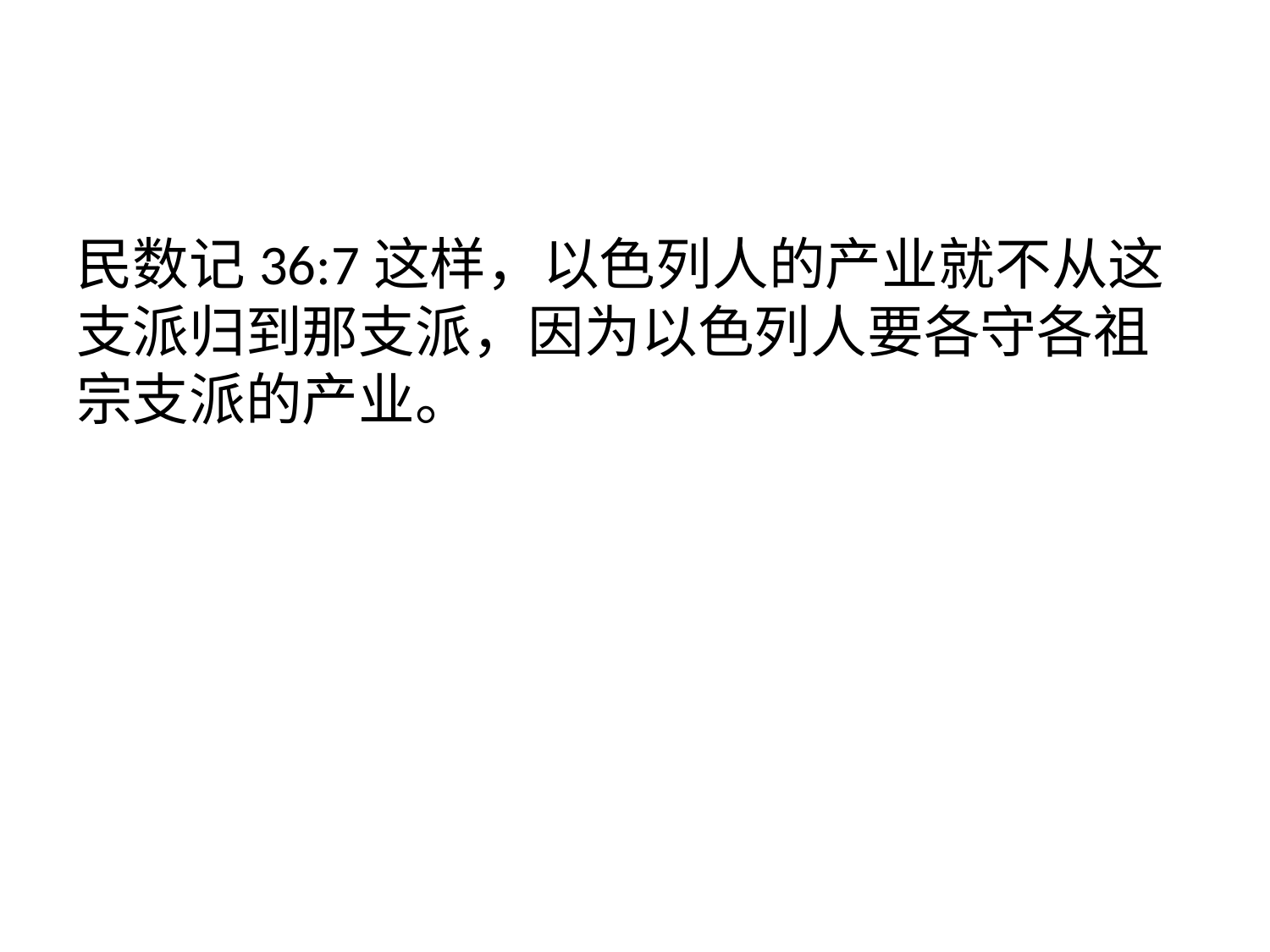

#
民数记36:7这样，以色列人的产业就不从这支派归到那支派，因为以色列人要各守各祖宗支派的产业。